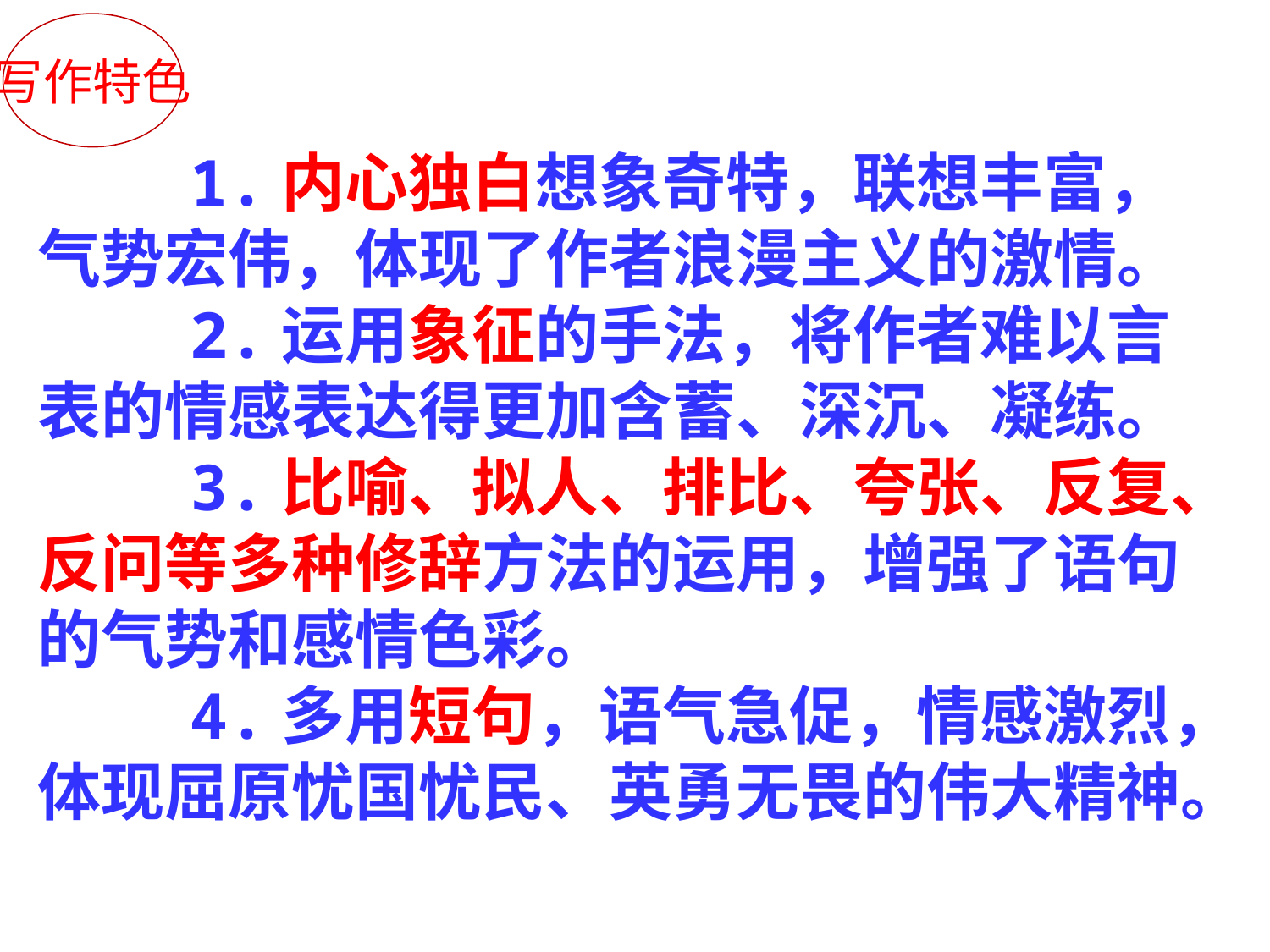

写作特色

    1.内心独白想象奇特，联想丰富，气势宏伟，体现了作者浪漫主义的激情。
    2.运用象征的手法，将作者难以言表的情感表达得更加含蓄、深沉、凝练。
    3.比喻、拟人、排比、夸张、反复、反问等多种修辞方法的运用，增强了语句的气势和感情色彩。
    4.多用短句，语气急促，情感激烈，体现屈原忧国忧民、英勇无畏的伟大精神。